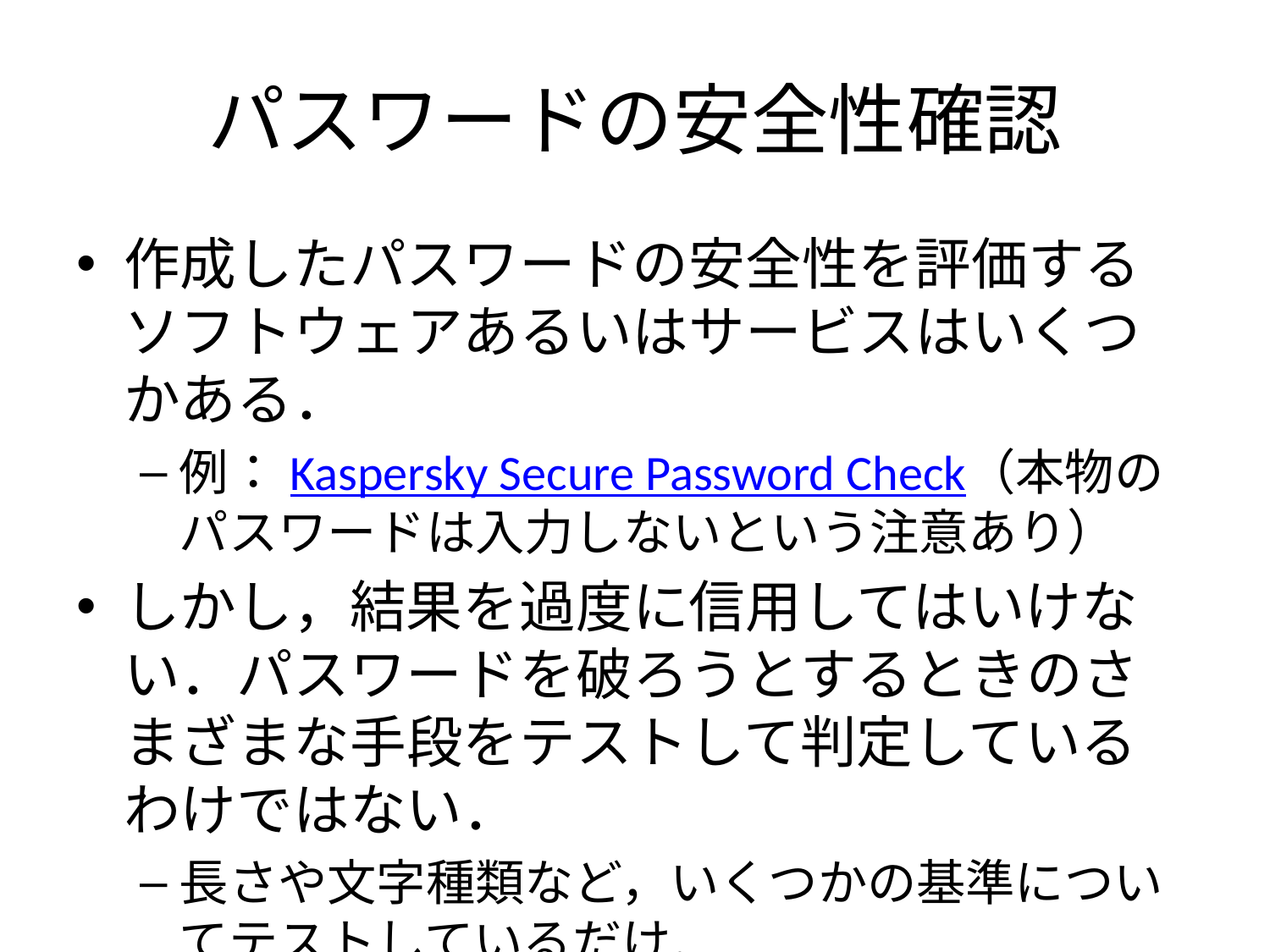

# パスワードの安全性確認
作成したパスワードの安全性を評価するソフトウェアあるいはサービスはいくつかある．
例：Kaspersky Secure Password Check（本物のパスワードは入力しないという注意あり）
しかし，結果を過度に信用してはいけない．パスワードを破ろうとするときのさまざまな手段をテストして判定しているわけではない．
長さや文字種類など，いくつかの基準についてテストしているだけ．